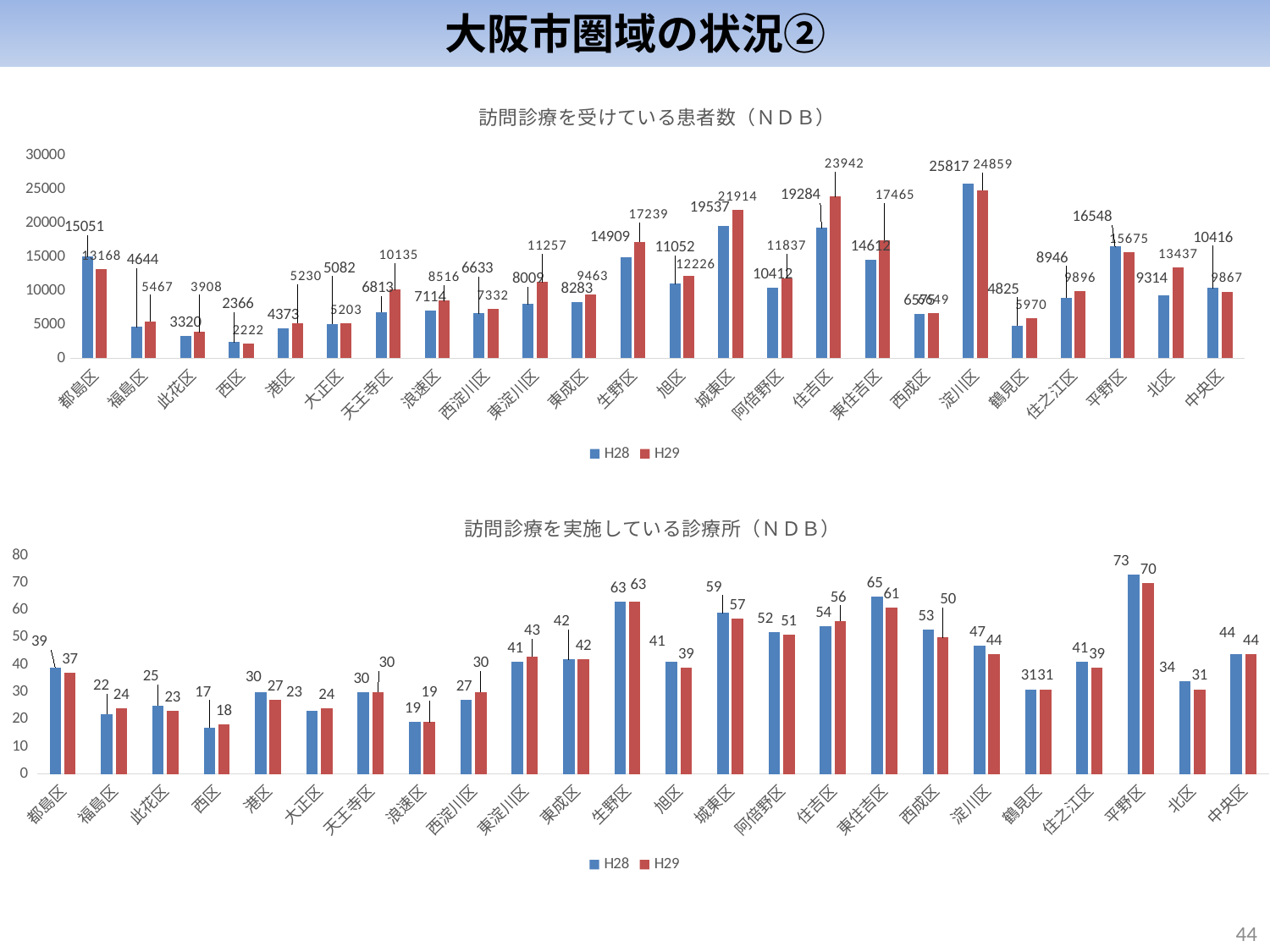

大阪市圏域の状況②

### Chart: 訪問診療を受けている患者数（ＮＤＢ）

| Category | H28 | H29 |
|---|---|---|
| 都島区 | 15051.0 | 13168.0 |
| 福島区 | 4644.0 | 5467.0 |
| 此花区 | 3320.0 | 3908.0 |
| 西区 | 2366.0 | 2222.0 |
| 港区 | 4373.0 | 5230.0 |
| 大正区 | 5082.0 | 5203.0 |
| 天王寺区 | 6813.0 | 10135.0 |
| 浪速区 | 7114.0 | 8516.0 |
| 西淀川区 | 6633.0 | 7332.0 |
| 東淀川区 | 8009.0 | 11257.0 |
| 東成区 | 8283.0 | 9463.0 |
| 生野区 | 14909.0 | 17239.0 |
| 旭区 | 11052.0 | 12226.0 |
| 城東区 | 19537.0 | 21914.0 |
| 阿倍野区 | 10412.0 | 11837.0 |
| 住吉区 | 19284.0 | 23942.0 |
| 東住吉区 | 14612.0 | 17465.0 |
| 西成区 | 6575.0 | 6649.0 |
| 淀川区 | 25817.0 | 24859.0 |
| 鶴見区 | 4825.0 | 5970.0 |
| 住之江区 | 8946.0 | 9896.0 |
| 平野区 | 16548.0 | 15675.0 |
| 北区 | 9314.0 | 13437.0 |
| 中央区 | 10416.0 | 9867.0 |

### Chart: 訪問診療を実施している診療所（ＮＤＢ）

| Category | H28 | H29 |
|---|---|---|
| 都島区 | 39.0 | 37.0 |
| 福島区 | 22.0 | 24.0 |
| 此花区 | 25.0 | 23.0 |
| 西区 | 17.0 | 18.0 |
| 港区 | 30.0 | 27.0 |
| 大正区 | 23.0 | 24.0 |
| 天王寺区 | 30.0 | 30.0 |
| 浪速区 | 19.0 | 19.0 |
| 西淀川区 | 27.0 | 30.0 |
| 東淀川区 | 41.0 | 43.0 |
| 東成区 | 42.0 | 42.0 |
| 生野区 | 63.0 | 63.0 |
| 旭区 | 41.0 | 39.0 |
| 城東区 | 59.0 | 57.0 |
| 阿倍野区 | 52.0 | 51.0 |
| 住吉区 | 54.0 | 56.0 |
| 東住吉区 | 65.0 | 61.0 |
| 西成区 | 53.0 | 50.0 |
| 淀川区 | 47.0 | 44.0 |
| 鶴見区 | 31.0 | 31.0 |
| 住之江区 | 41.0 | 39.0 |
| 平野区 | 73.0 | 70.0 |
| 北区 | 34.0 | 31.0 |
| 中央区 | 44.0 | 44.0 |
44